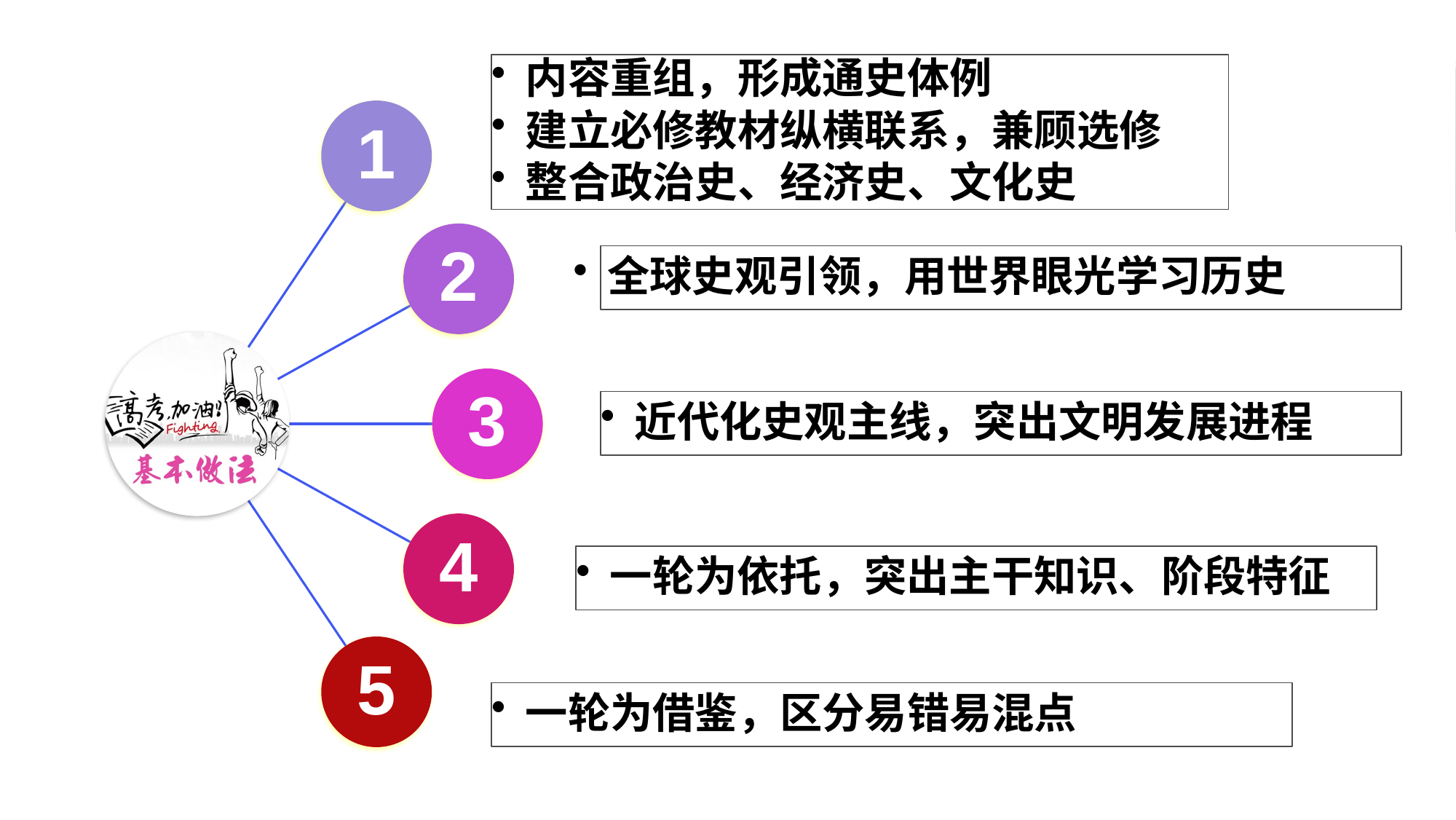

内容重组，形成通史体例
建立必修教材纵横联系，兼顾选修
整合政治史、经济史、文化史
1
2
3
4
5
全球史观引领，用世界眼光学习历史

近代化史观主线，突出文明发展进程

一轮为依托，突出主干知识、阶段特征

一轮为借鉴，区分易错易混点